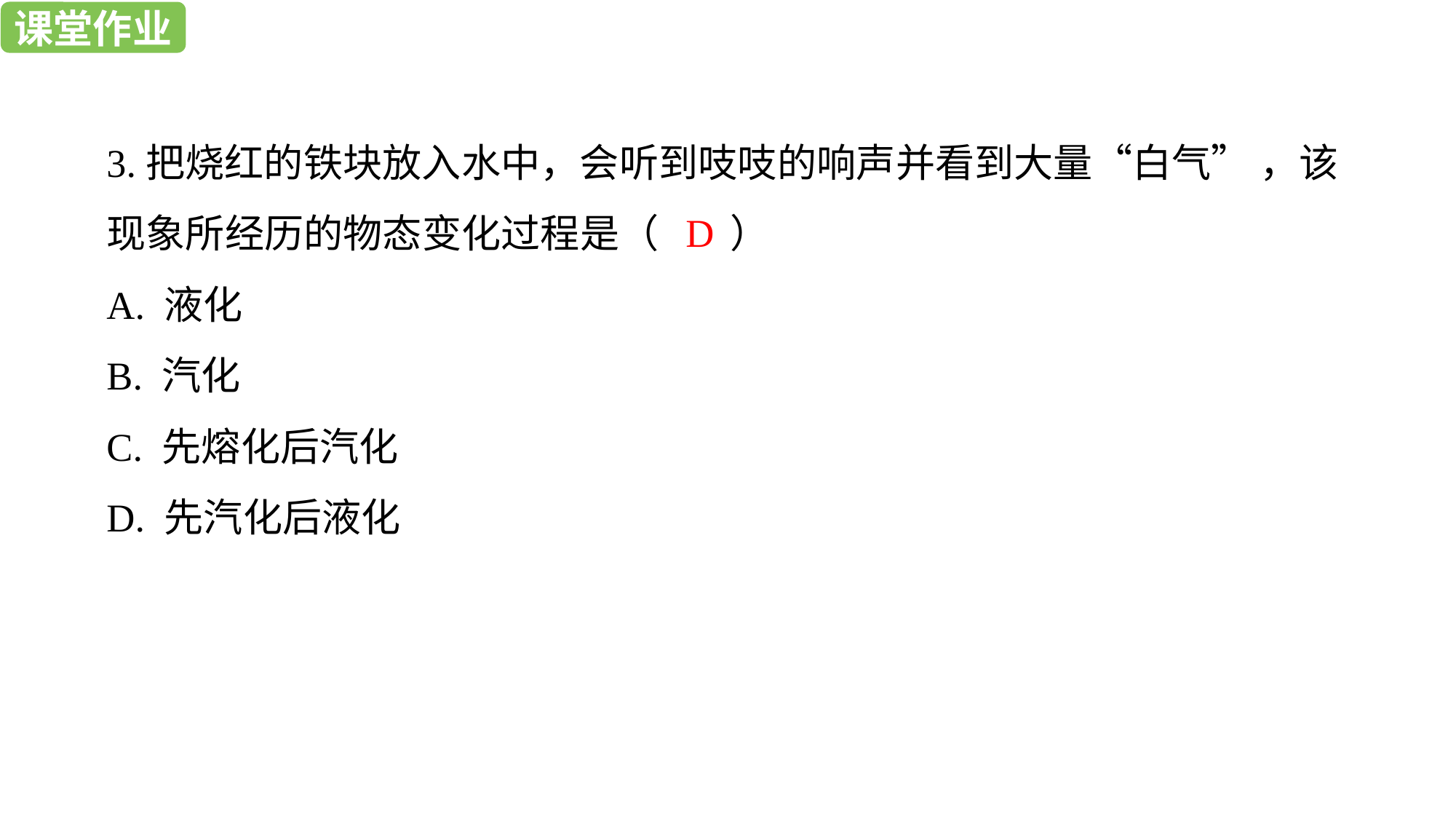

课堂作业
课堂作业
3.把烧红的铁块放入水中，会听到吱吱的响声并看到大量“白气” ，该现象所经历的物态变化过程是（        ）
A. 液化
B. 汽化
C. 先熔化后汽化
D. 先汽化后液化
D